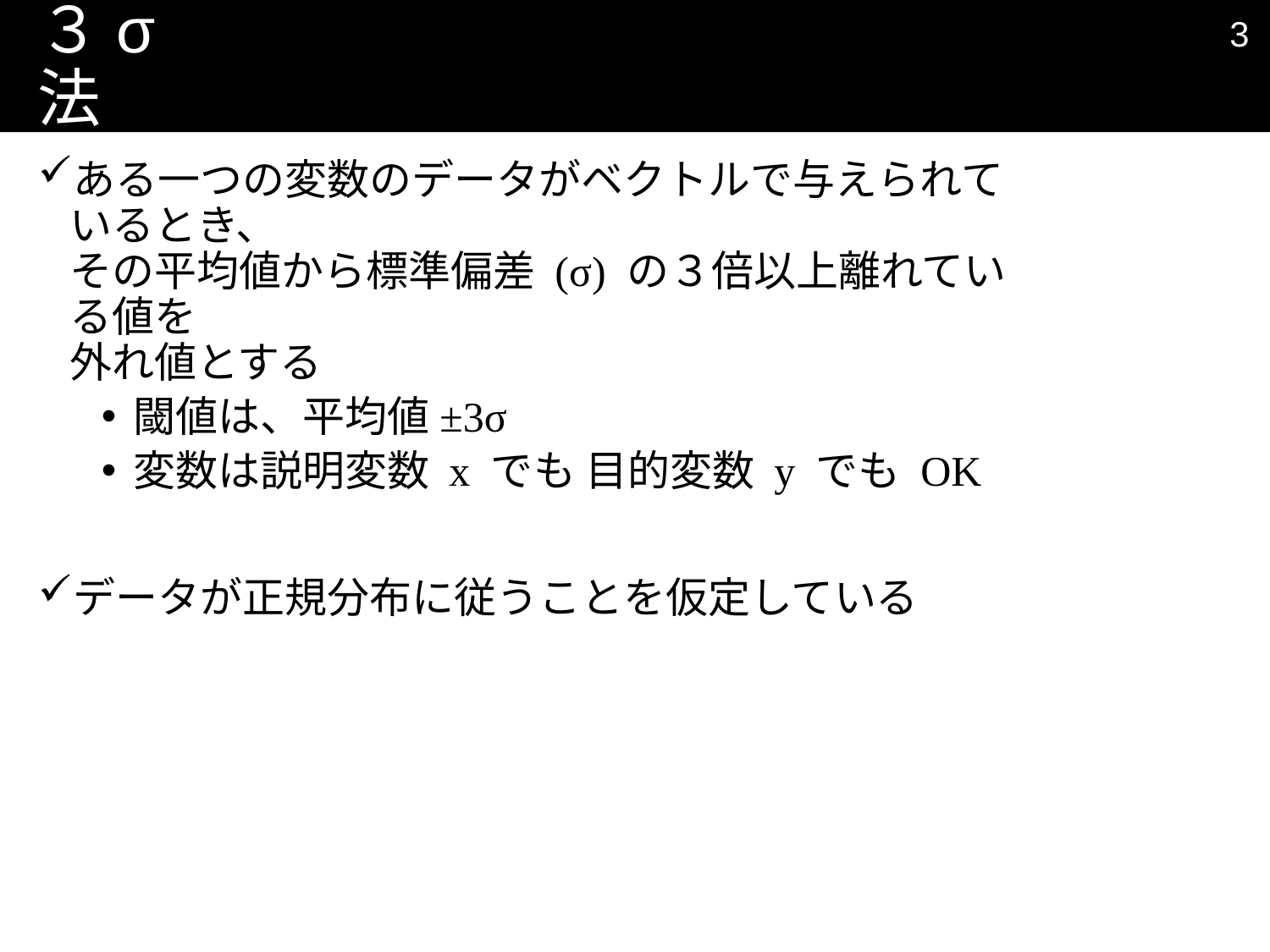

3
# ３σ法
ある一つの変数のデータがベクトルで与えられているとき、
その平均値から標準偏差 (σ) の３倍以上離れている値を
外れ値とする
閾値は、平均値±3σ
変数は説明変数 x でも 目的変数 y でも OK

データが正規分布に従うことを仮定している